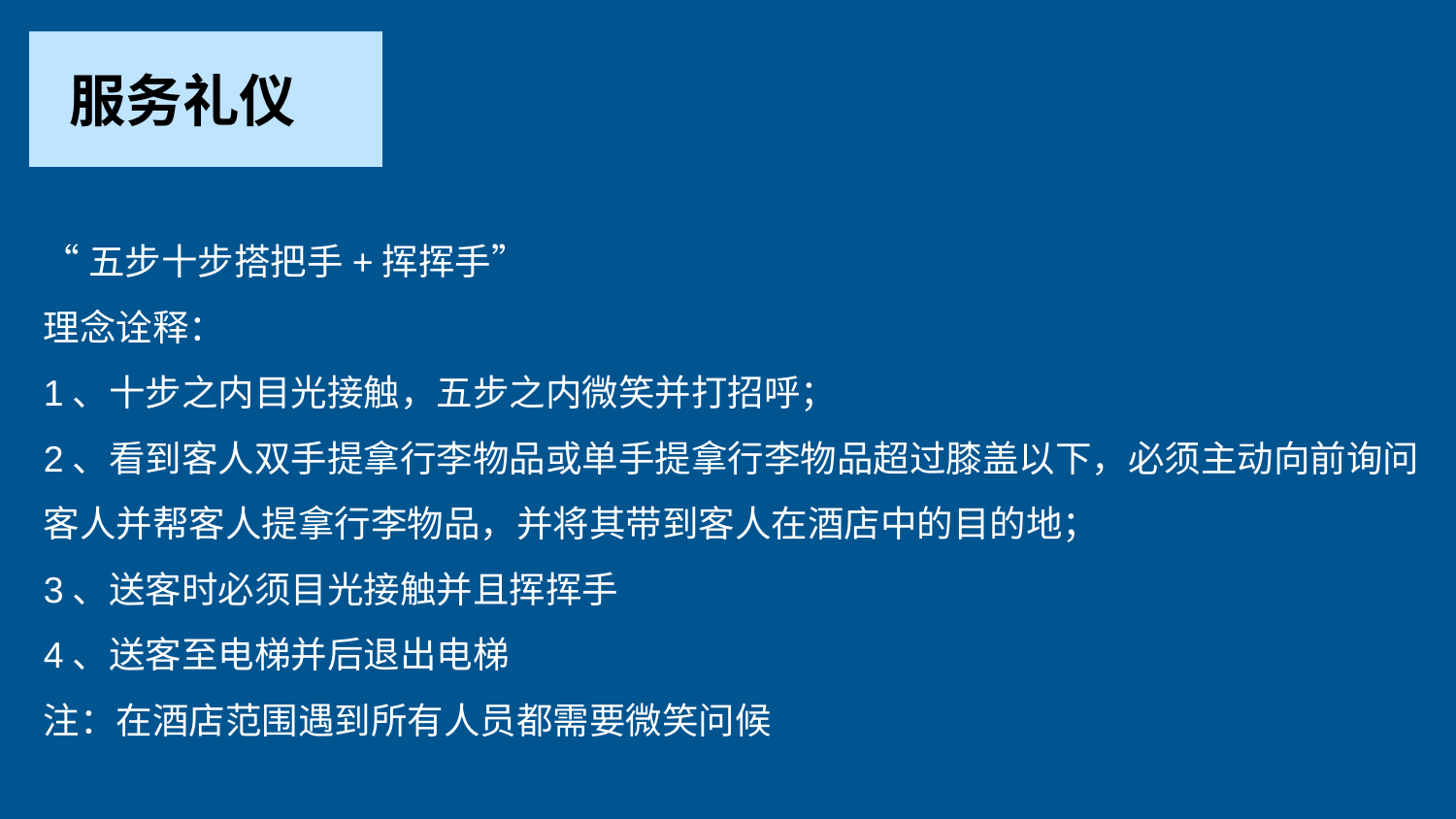

服务礼仪
“五步十步搭把手+挥挥手”
理念诠释：
1、十步之内目光接触，五步之内微笑并打招呼；
2、看到客人双手提拿行李物品或单手提拿行李物品超过膝盖以下，必须主动向前询问客人并帮客人提拿行李物品，并将其带到客人在酒店中的目的地；
3、送客时必须目光接触并且挥挥手
4、送客至电梯并后退出电梯
注：在酒店范围遇到所有人员都需要微笑问候